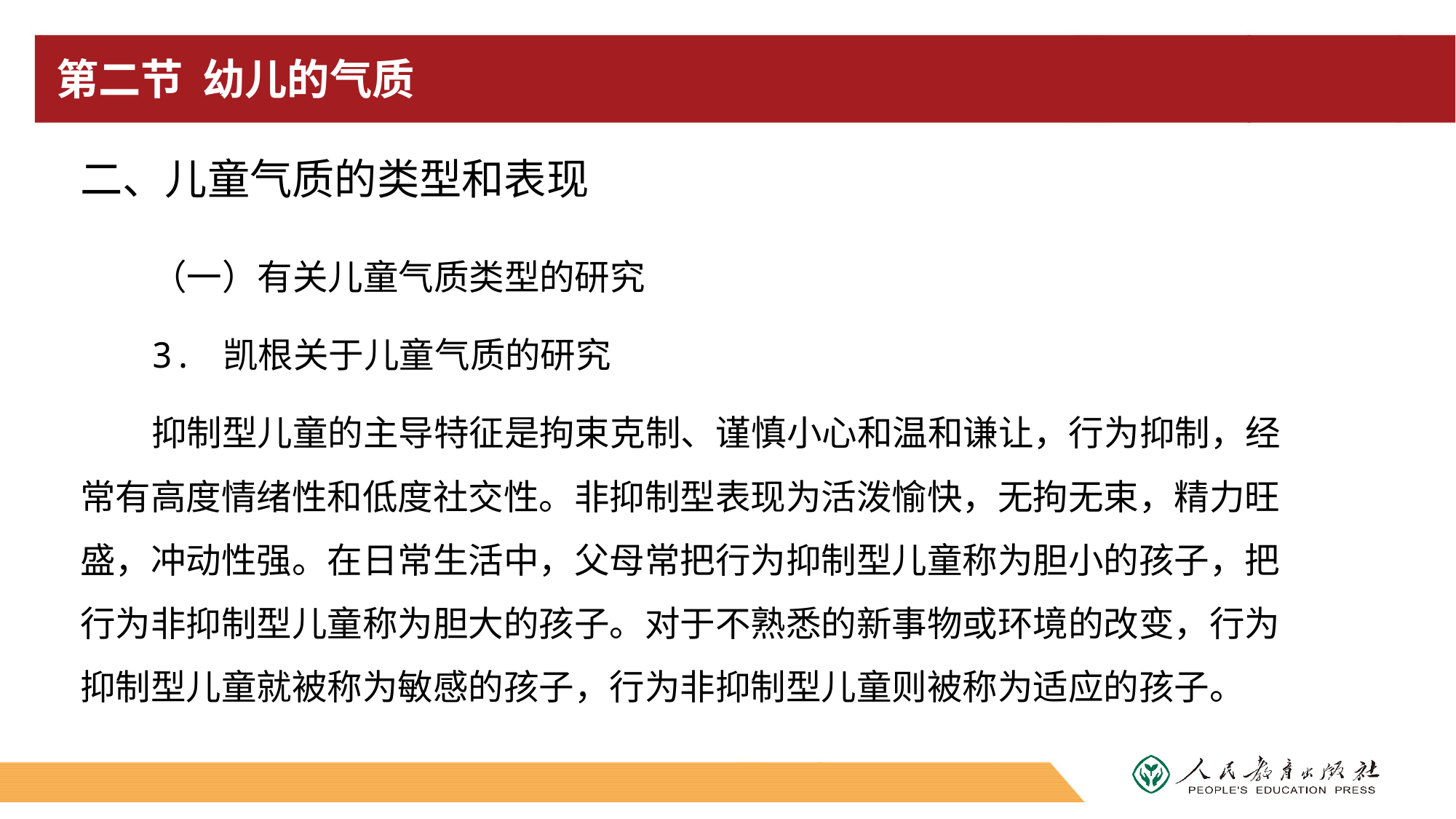

# 第二节  幼儿的气质
二、儿童气质的类型和表现
（一）有关儿童气质类型的研究
3. 凯根关于儿童气质的研究
抑制型儿童的主导特征是拘束克制、谨慎小心和温和谦让，行为抑制，经常有高度情绪性和低度社交性。非抑制型表现为活泼愉快，无拘无束，精力旺盛，冲动性强。在日常生活中，父母常把行为抑制型儿童称为胆小的孩子，把行为非抑制型儿童称为胆大的孩子。对于不熟悉的新事物或环境的改变，行为抑制型儿童就被称为敏感的孩子，行为非抑制型儿童则被称为适应的孩子。